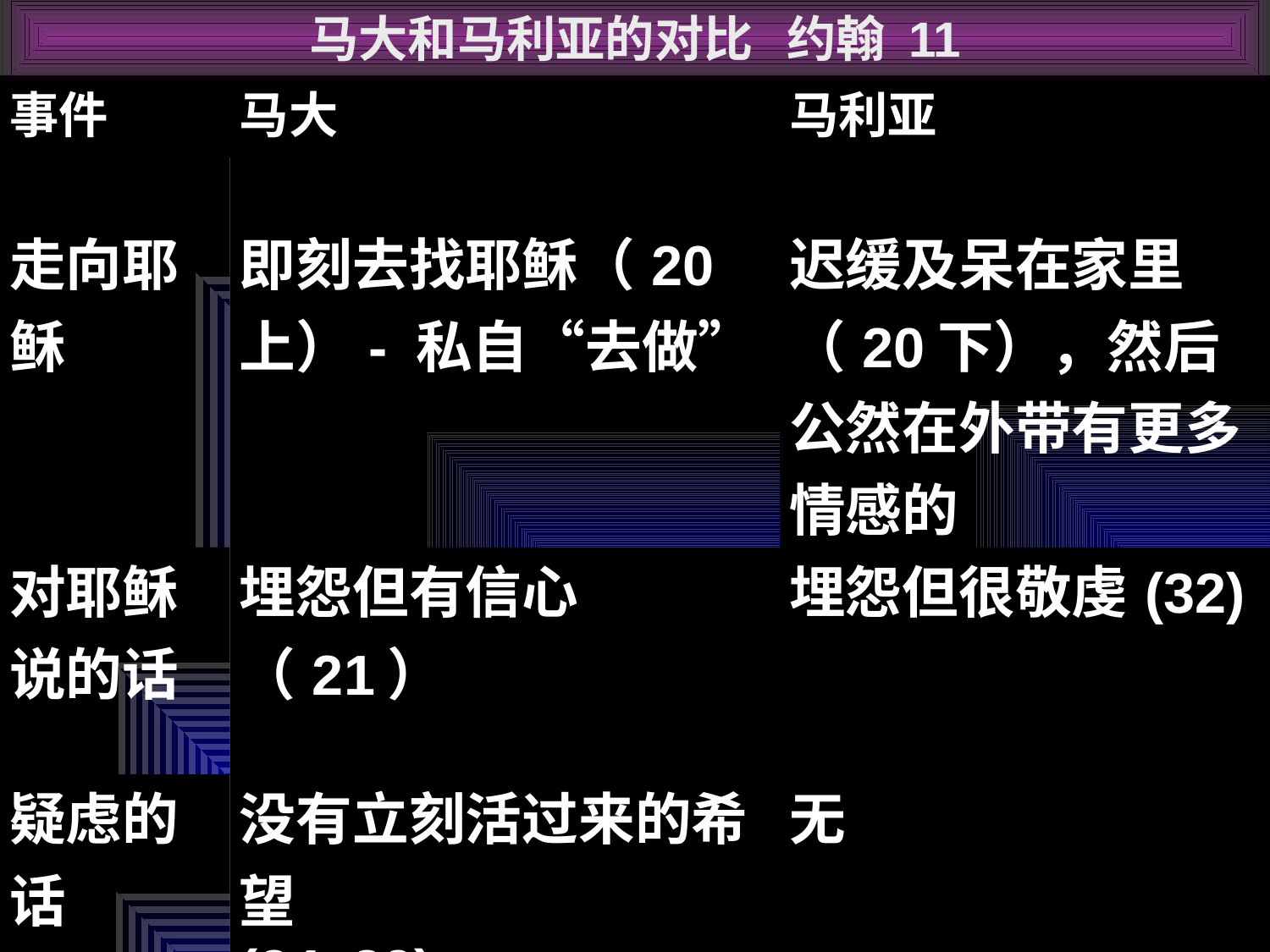

##
马大和马利亚的对比   约翰 11
| 事件 | 马大 | 马利亚 |
| --- | --- | --- |
| 走向耶稣 | 即刻去找耶稣（20上）- 私自“去做” | 迟缓及呆在家里（20下），然后公然在外带有更多情感的 |
| 对耶稣说的话 | 埋怨但有信心（21） | 埋怨但很敬虔(32) |
| 疑虑的话 | 没有立刻活过来的希望 (24, 39) | 无 |